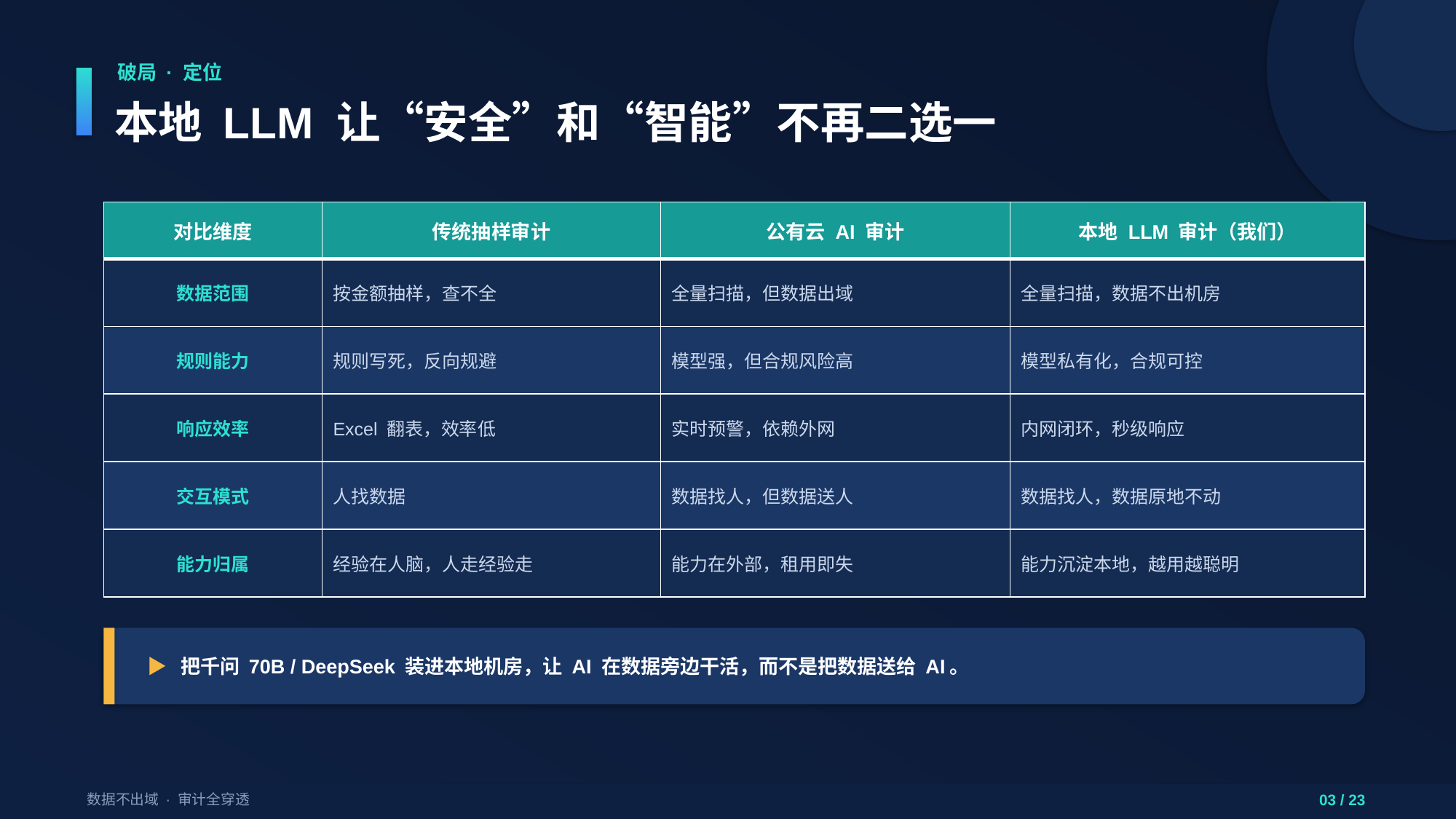

破局 · 定位

本地 LLM 让“安全”和“智能”不再二选一
| 对比维度 | 传统抽样审计 | 公有云 AI 审计 | 本地 LLM 审计（我们） |
| --- | --- | --- | --- |
| 数据范围 | 按金额抽样，查不全 | 全量扫描，但数据出域 | 全量扫描，数据不出机房 |
| 规则能力 | 规则写死，反向规避 | 模型强，但合规风险高 | 模型私有化，合规可控 |
| 响应效率 | Excel 翻表，效率低 | 实时预警，依赖外网 | 内网闭环，秒级响应 |
| 交互模式 | 人找数据 | 数据找人，但数据送人 | 数据找人，数据原地不动 |
| 能力归属 | 经验在人脑，人走经验走 | 能力在外部，租用即失 | 能力沉淀本地，越用越聪明 |

▶  把千问 70B / DeepSeek 装进本地机房，让 AI 在数据旁边干活，而不是把数据送给 AI。
数据不出域 · 审计全穿透
03 / 23